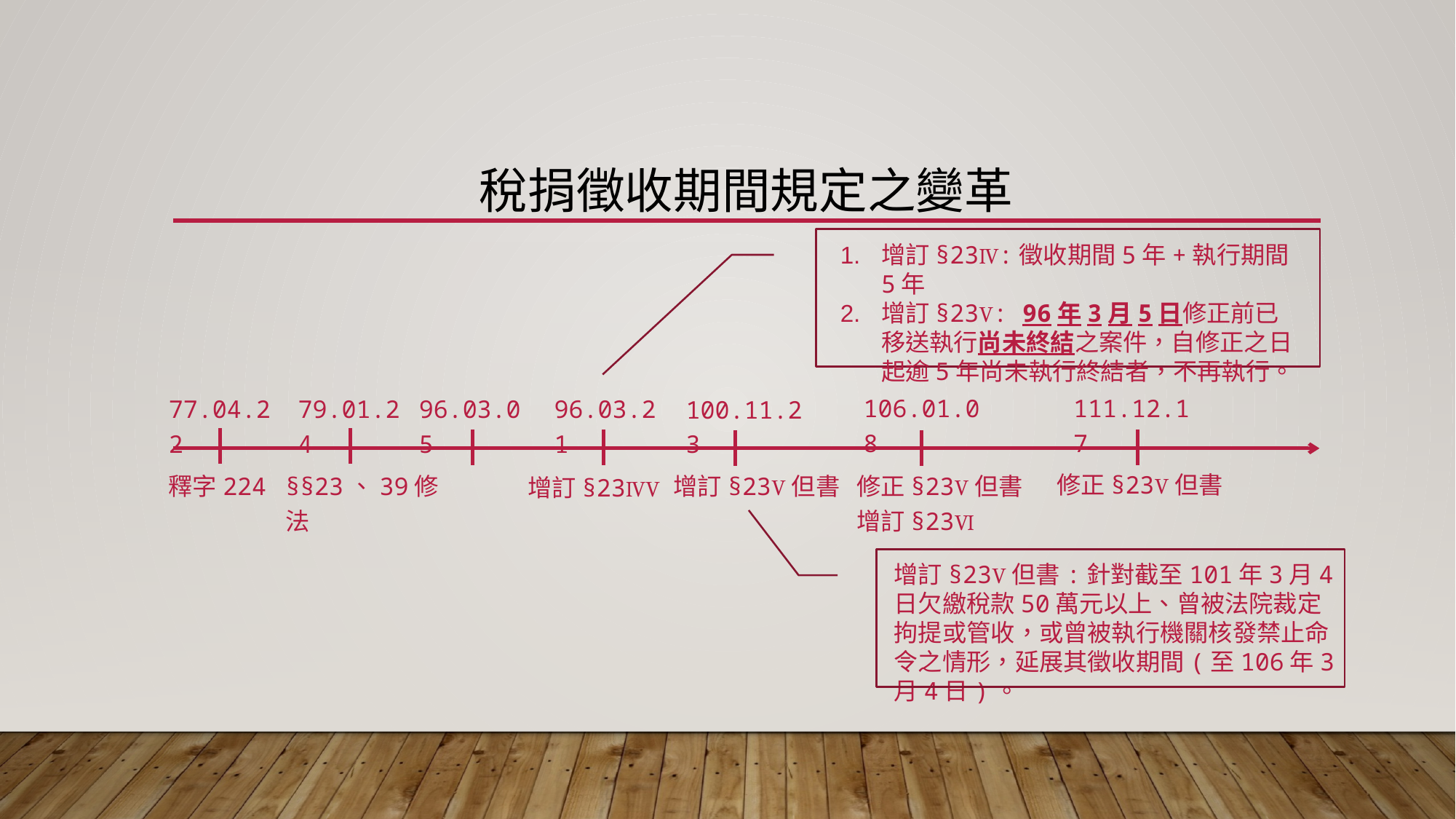

# 稅捐徵收期間規定之變革

增訂§23Ⅳ:徵收期間5年+執行期間5年
增訂§23Ⅴ: 96年3月5日修正前已移送執行尚未終結之案件，自修正之日起逾5年尚未執行終結者，不再執行。
106.01.08
111.12.17
77.04.22
79.01.24
96.03.05
96.03.21
100.11.23
修正§23Ⅴ但書
修正§23Ⅴ但書
增訂§23Ⅵ
釋字224
§§23、39修法
增訂§23Ⅴ但書
增訂§23ⅣⅤ

增訂§23Ⅴ但書:針對截至101年3月4日欠繳稅款50萬元以上、曾被法院裁定拘提或管收，或曾被執行機關核發禁止命令之情形，延展其徵收期間(至106年3月4日)。